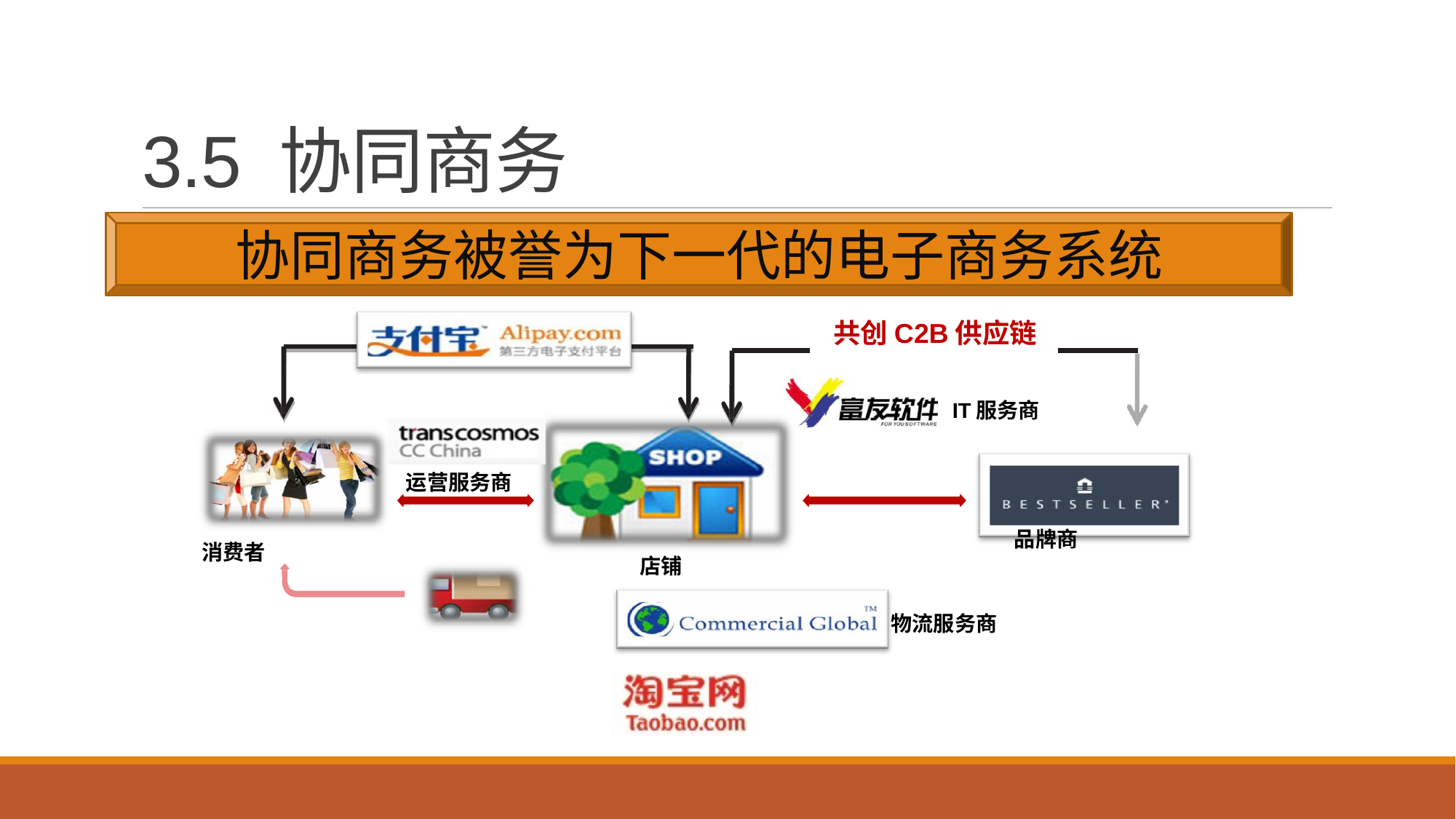

# 3.5 协同商务
协同商务被誉为下一代的电子商务系统

共创C2B供应链

IT服务商

运营服务商

品牌商
消费者
店铺

物流服务商